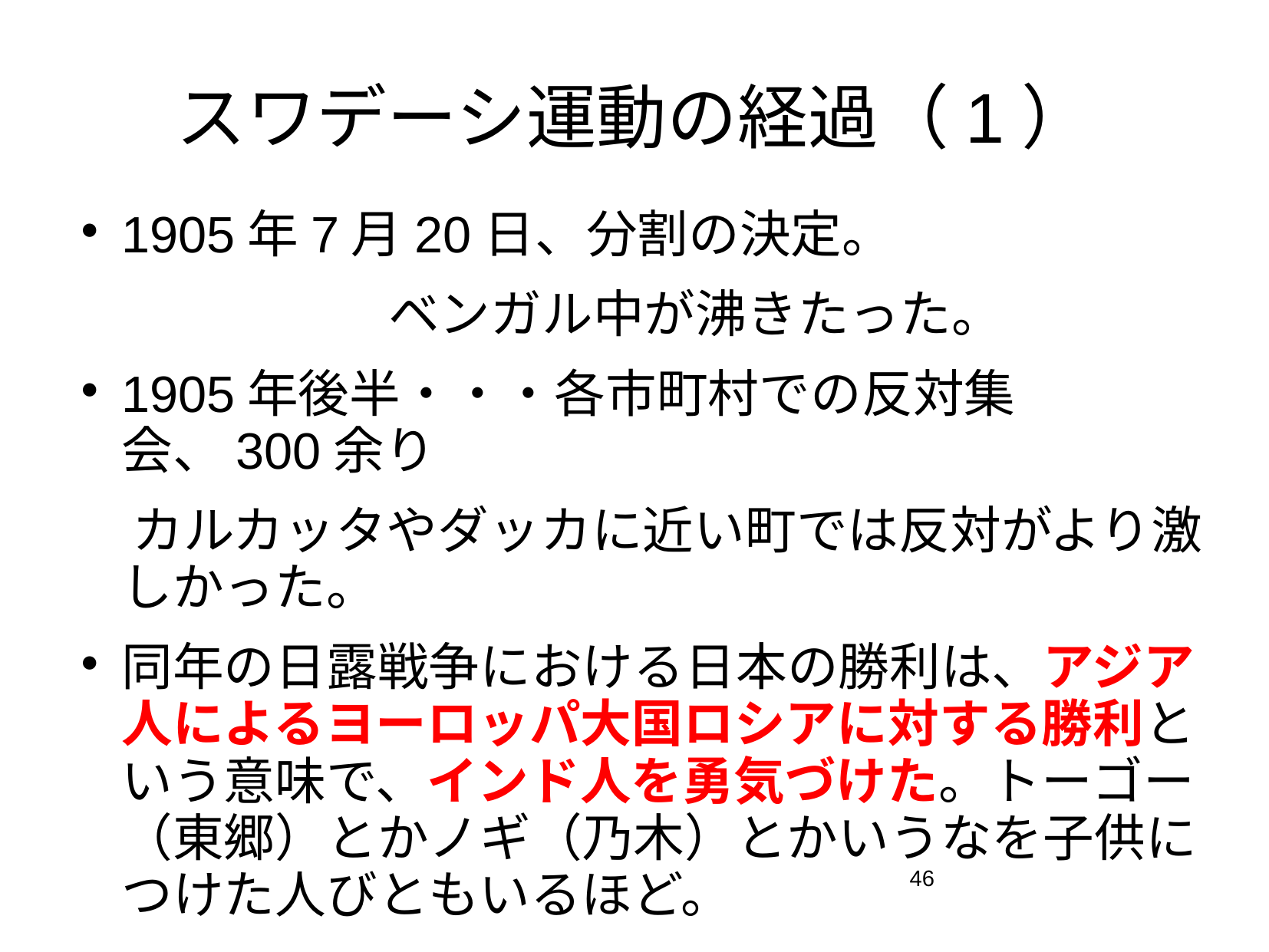

# スワデーシ運動の経過（1）
1905年7月20日、分割の決定。
　　　　　　ベンガル中が沸きたった。
1905年後半・・・各市町村での反対集会、300余り
　カルカッタやダッカに近い町では反対がより激しかった。
同年の日露戦争における日本の勝利は、アジア人によるヨーロッパ大国ロシアに対する勝利という意味で、インド人を勇気づけた。トーゴー（東郷）とかノギ（乃木）とかいうなを子供につけた人びともいるほど。
46